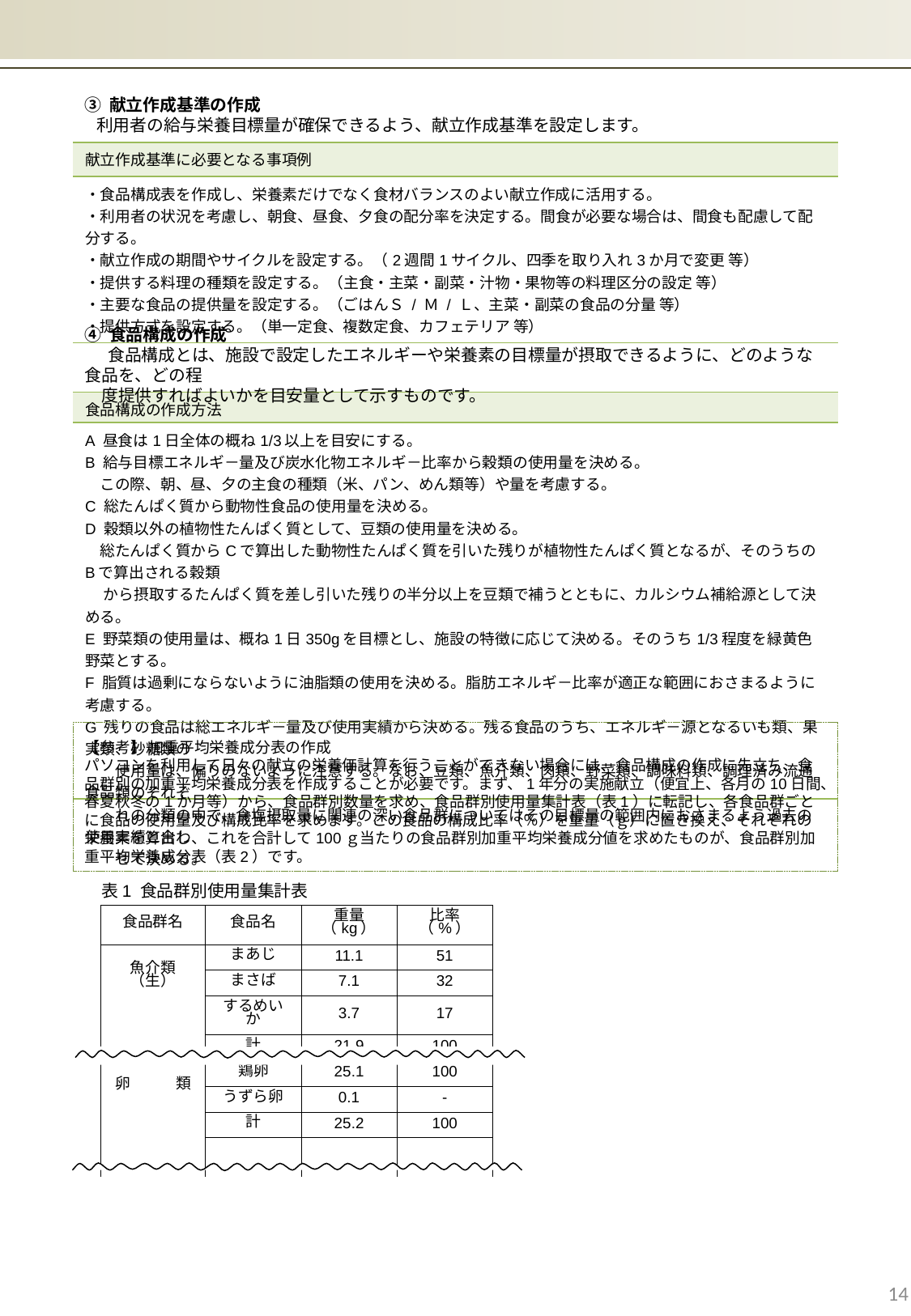

③ 献立作成基準の作成
  利用者の給与栄養目標量が確保できるよう、献立作成基準を設定します。
| 献立作成基準に必要となる事項例 |
| --- |
| ・食品構成表を作成し、栄養素だけでなく食材バランスのよい献立作成に活用する。 ・利用者の状況を考慮し、朝食、昼食、夕食の配分率を決定する。間食が必要な場合は、間食も配慮して配分する。 ・献立作成の期間やサイクルを設定する。（2週間1サイクル、四季を取り入れ3か月で変更 等） ・提供する料理の種類を設定する。（主食・主菜・副菜・汁物・果物等の料理区分の設定 等） ・主要な食品の提供量を設定する。（ごはんＳ / Ｍ / Ｌ、主菜・副菜の食品の分量 等） ・提供方式を設定する。（単一定食、複数定食、カフェテリア 等） |
④ 食品構成の作成
     食品構成とは、施設で設定したエネルギーや栄養素の目標量が摂取できるように、どのような食品を、どの程
　度提供すればよいかを目安量として示すものです。
| 食品構成の作成方法 |
| --- |
| A 昼食は1日全体の概ね1/3以上を目安にする。 B 給与目標エネルギ－量及び炭水化物エネルギ－比率から穀類の使用量を決める。 この際、朝、昼、夕の主食の種類（米、パン、めん類等）や量を考慮する。 C 総たんぱく質から動物性食品の使用量を決める。 D 穀類以外の植物性たんぱく質として、豆類の使用量を決める。 総たんぱく質からCで算出した動物性たんぱく質を引いた残りが植物性たんぱく質となるが、そのうちのBで算出される穀類 　 から摂取するたんぱく質を差し引いた残りの半分以上を豆類で補うとともに、カルシウム補給源として決める。 E 野菜類の使用量は、概ね1日350gを目標とし、施設の特徴に応じて決める。そのうち1/3程度を緑黄色野菜とする。 F 脂質は過剰にならないように油脂類の使用を決める。脂肪エネルギ－比率が適正な範囲におさまるように考慮する。 G 残りの食品は総エネルギ－量及び使用実績から決める。残る食品のうち、エネルギ－源となるいも類、果実類、砂糖類の 　　使用量は、偏りのないように注意する。なお、豆類、魚介類、肉類、野菜類、調味料類、調理済み流通食品類のそれぞ 　　れの分類の中で、食塩摂取量に関連の深い食品群についてはその目標量の範囲内におさまるよう過去の使用実績と合わ 　　せて決める。 |
【参考】 加重平均栄養成分表の作成
パソコンを利用して日々の献立の栄養価計算を行うことができない場合には、食品構成の作成に先立ち、食品群別の加重平均栄養成分表を作成することが必要です。まず、1年分の実施献立（便宜上、各月の10日間、春夏秋冬の1か月等）から、食品群別数量を求め、食品群別使用量集計表（表1）に転記し、各食品群ごとに食品の使用量及び構成比率を求めます。この食品の構成比率（％）を重量（ｇ）に置き換え、それぞれの栄養素を算出し、これを合計して100ｇ当たりの食品群別加重平均栄養成分値を求めたものが、食品群別加重平均栄養成分表（表2）です。
表1 食品群別使用量集計表
| 食品群名 | 食品名 | 重量 （kg） | 比率 （%） |
| --- | --- | --- | --- |
| 魚介類（生） | まあじ | 11.1 | 51 |
|  | まさば | 7.1 | 32 |
|  | するめいか | 3.7 | 17 |
|  | 計 | 21.9 | 100 |
| 卵　　　類 | 鶏卵 | 25.1 | 100 |
|  | うずら卵 | 0.1 | - |
|  | 計 | 25.2 | 100 |
|  |  |  |  |

14